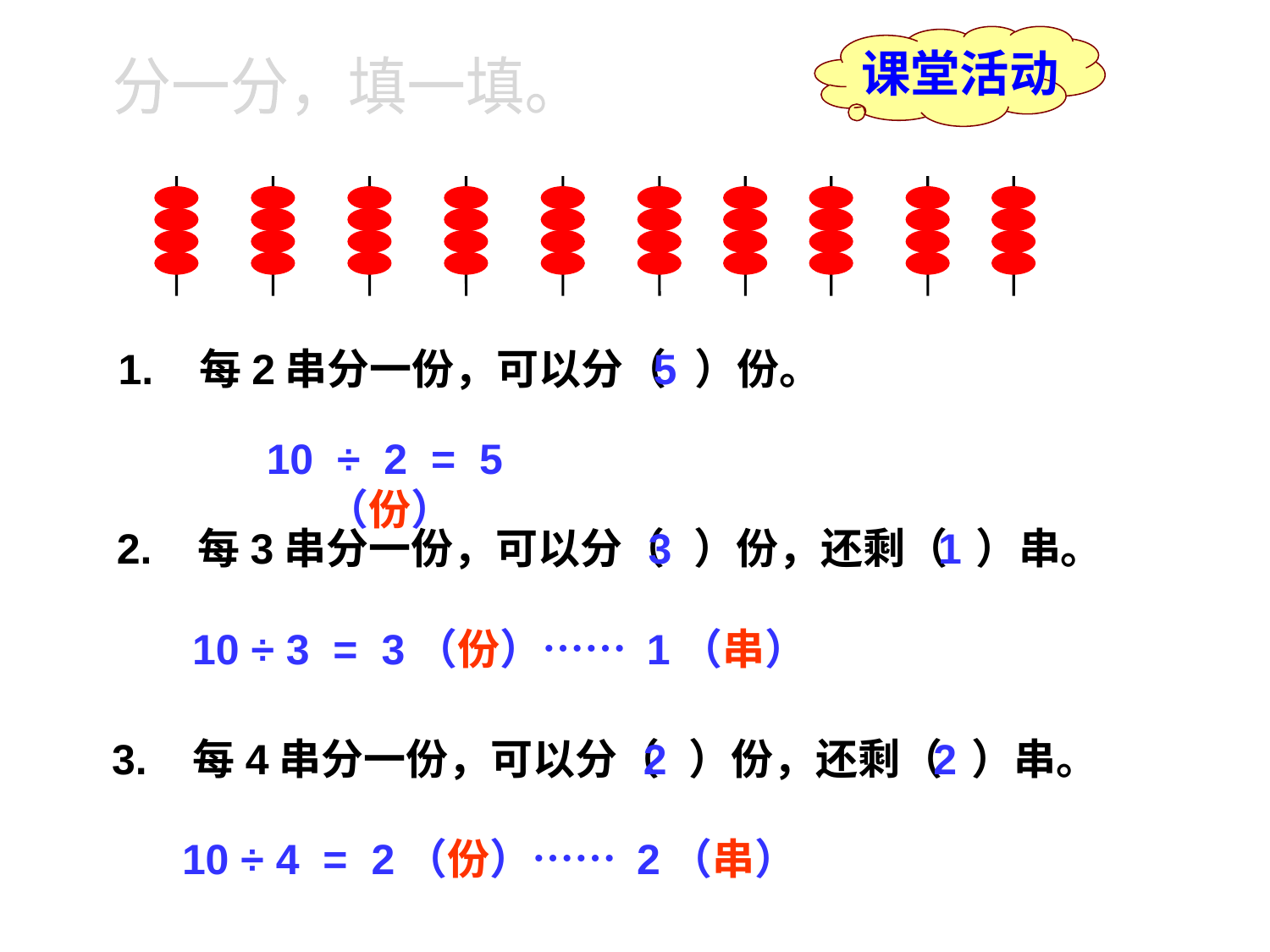

课堂活动
分一分，填一填。

1.   每2串分一份，可以分（   ）份。
5
10  ÷  2  =  5（份）
2.   每3串分一份，可以分（   ）份，还剩（   ）串。
3
1
10 ÷ 3  =  3（份）…… 1（串）
3.   每4串分一份，可以分（   ）份，还剩（   ）串。
2
2
10 ÷ 4  =  2（份）…… 2（串）